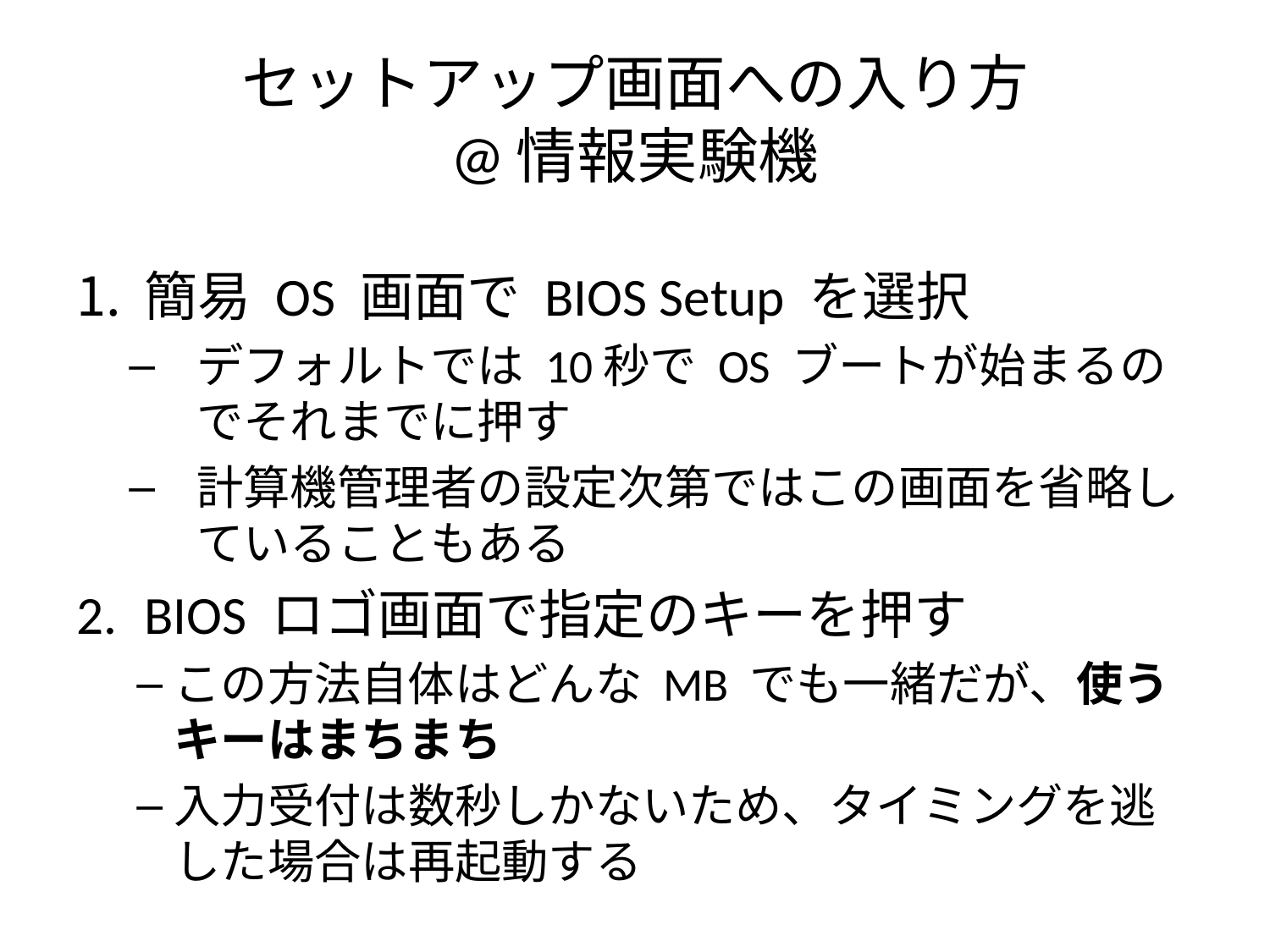

# セットアップ画面への入り方 @情報実験機
簡易 OS 画面で BIOS Setup を選択
デフォルトでは 10秒で OS ブートが始まるのでそれまでに押す
計算機管理者の設定次第ではこの画面を省略していることもある
BIOS ロゴ画面で指定のキーを押す
この方法自体はどんな MB でも一緒だが、使うキーはまちまち
入力受付は数秒しかないため、タイミングを逃した場合は再起動する